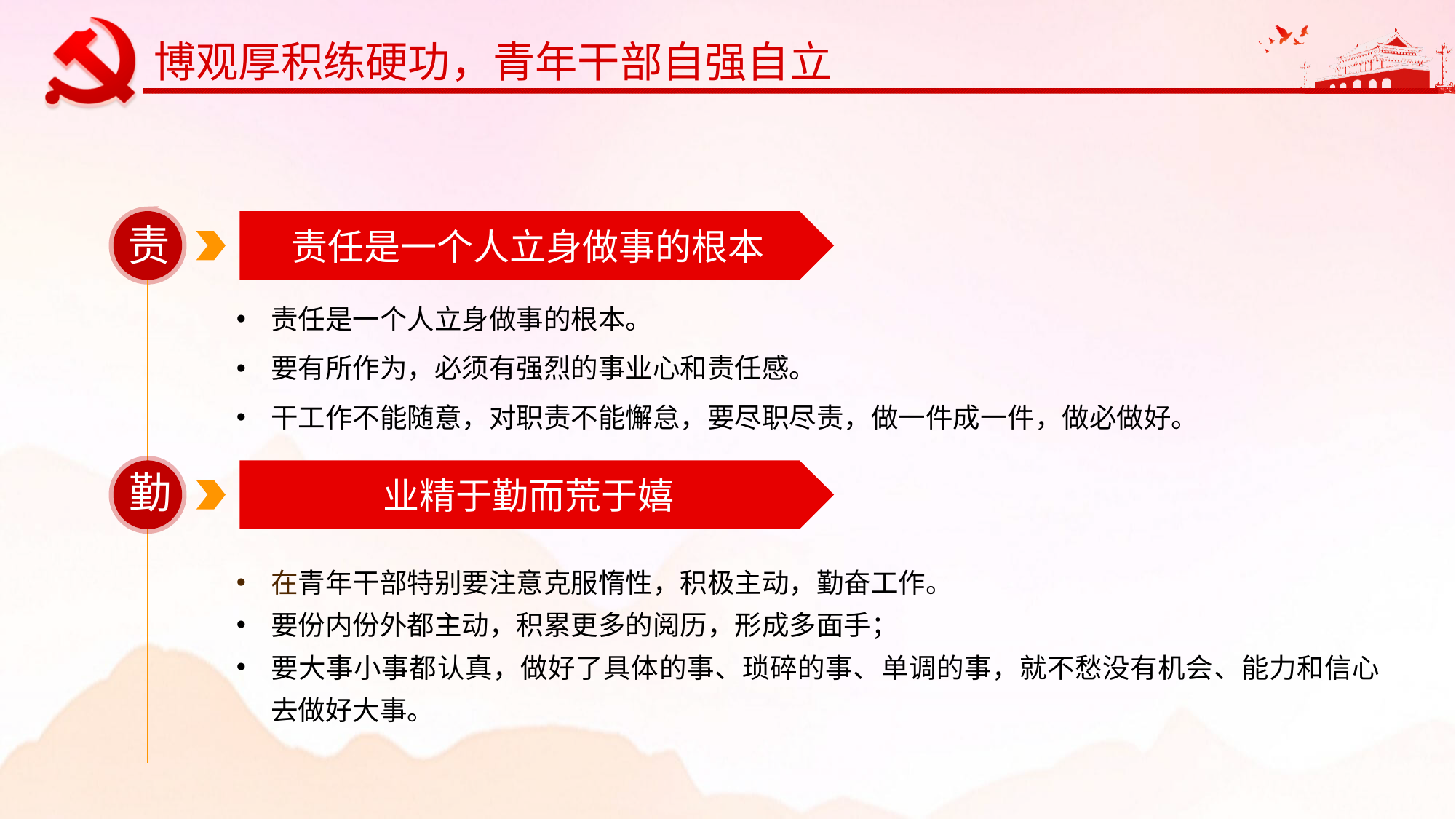

责任是一个人立身做事的根本

责

责任是一个人立身做事的根本。
要有所作为，必须有强烈的事业心和责任感。
干工作不能随意，对职责不能懈怠，要尽职尽责，做一件成一件，做必做好。
勤
业精于勤而荒于嬉

在青年干部特别要注意克服惰性，积极主动，勤奋工作。
要份内份外都主动，积累更多的阅历，形成多面手；
要大事小事都认真，做好了具体的事、琐碎的事、单调的事，就不愁没有机会、能力和信心去做好大事。